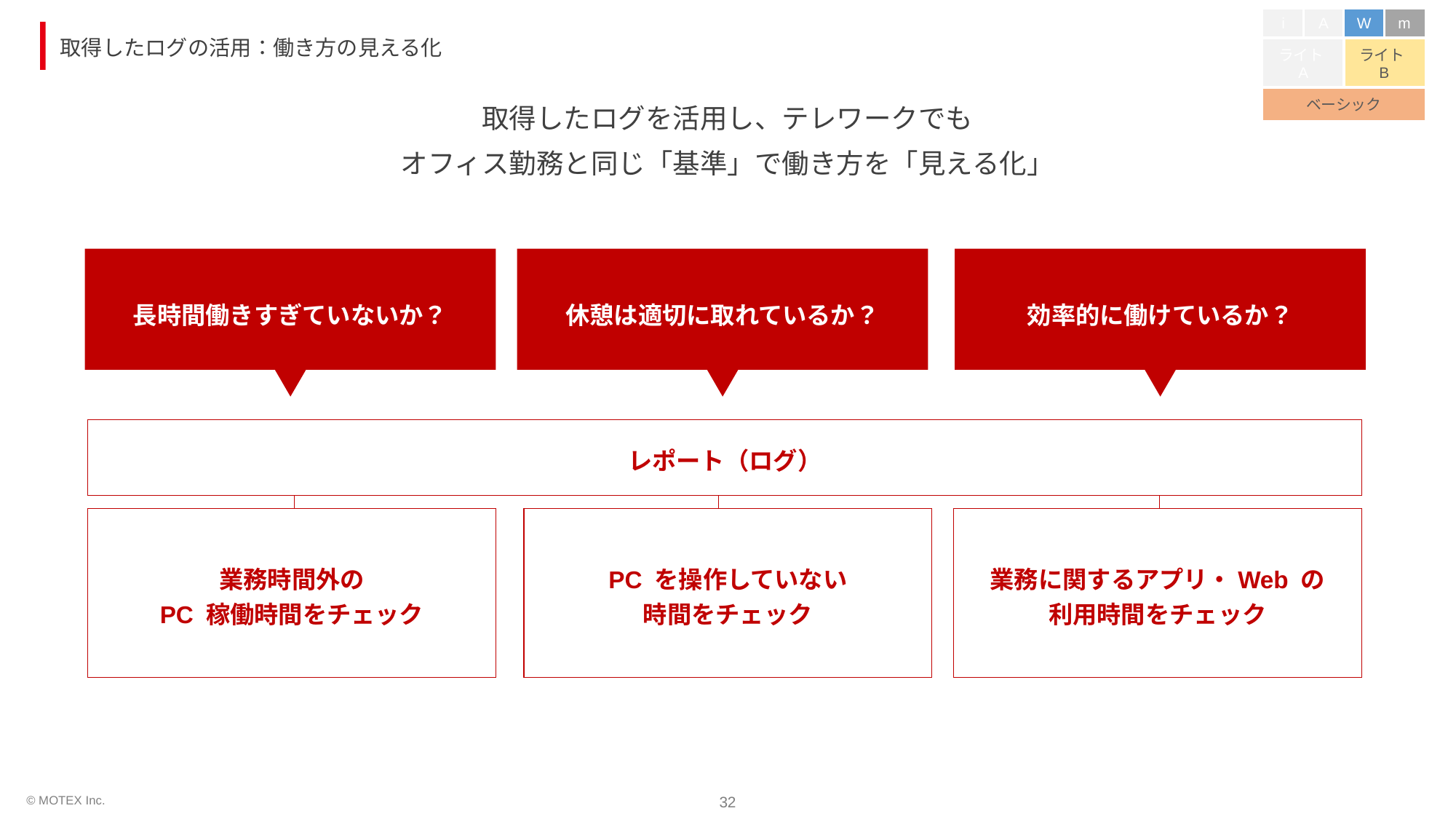

| i | A | W | m |
| --- | --- | --- | --- |
| ライトA |  | ライトB |  |
| ベーシック |  |  |  |
取得したログの活用：働き方の見える化
取得したログを活用し、テレワークでも
オフィス勤務と同じ「基準」で働き方を「見える化」

長時間働きすぎていないか？

休憩は適切に取れているか？

効率的に働けているか？

レポート（ログ）
PC を操作していない
時間をチェック
業務に関するアプリ・Web の
利用時間をチェック
業務時間外の
PC 稼働時間をチェック